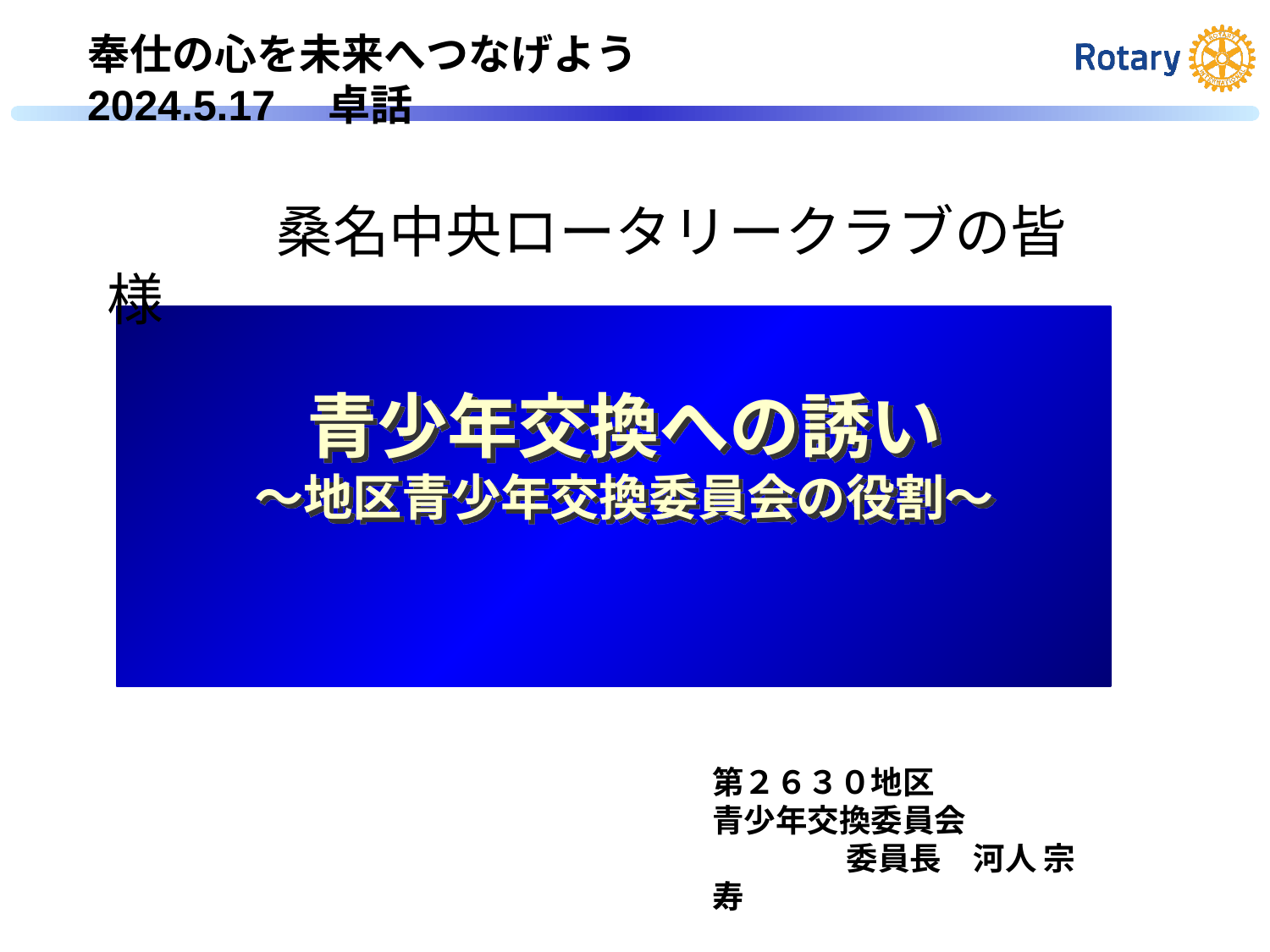

奉仕の心を未来へつなげよう　　　　　2024.5.17　卓話
　　　桑名中央ロータリークラブの皆様

青少年交換への誘い
～地区青少年交換委員会の役割～
第２６３０地区
青少年交換委員会
　　　 　委員長　河人 宗寿